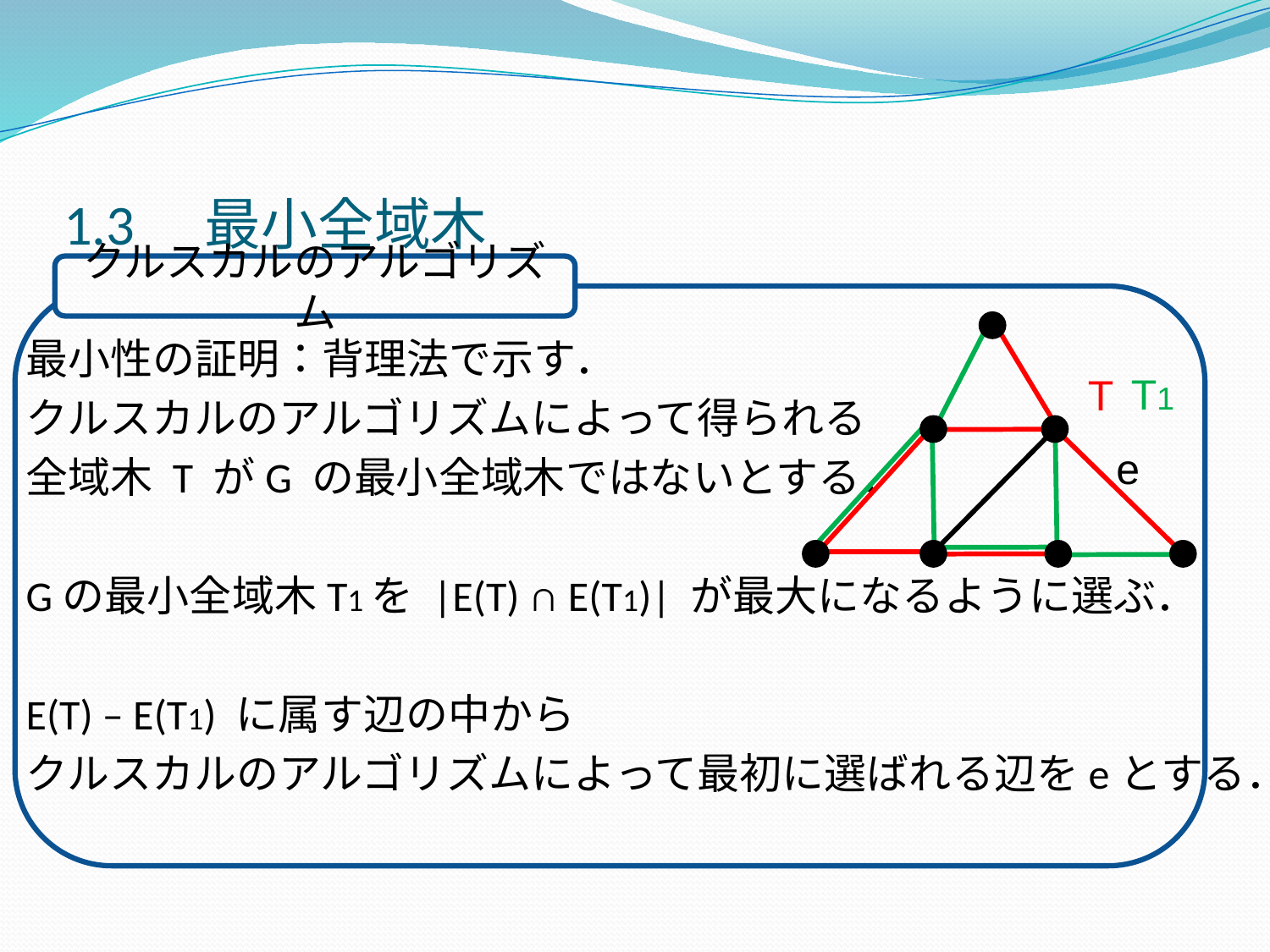

# 1.3　最小全域木
クルスカルのアルゴリズム

最小性の証明：背理法で示す．
クルスカルのアルゴリズムによって得られる
全域木 T がG の最小全域木ではないとする．

Gの最小全域木T1を |E(T) ∩ E(T1)| が最大になるように選ぶ．

E(T) – E(T1) に属す辺の中から
クルスカルのアルゴリズムによって最初に選ばれる辺をeとする．

T1
T

e